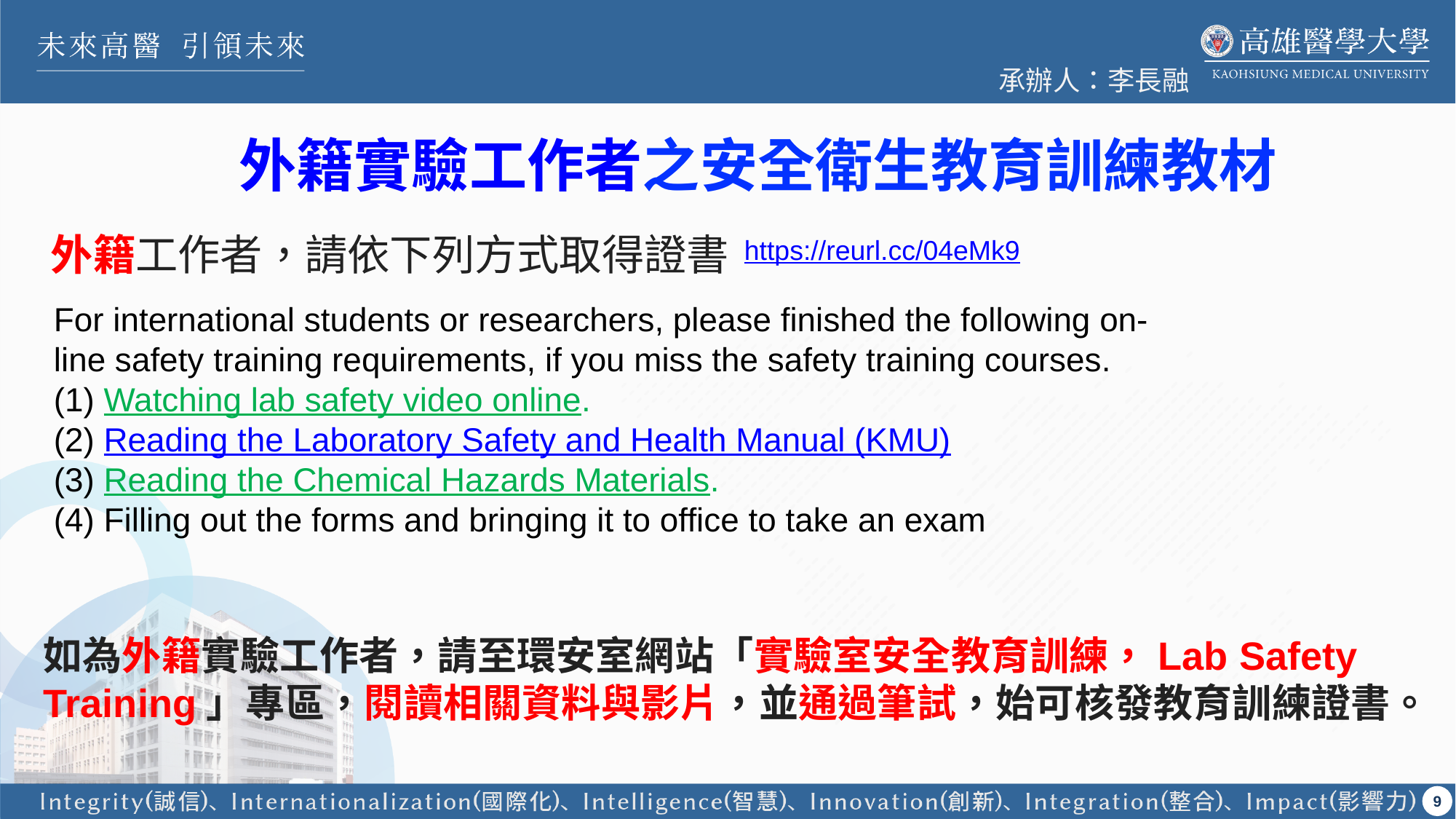

承辦人：李長融
外籍實驗工作者之安全衛生教育訓練教材
        外籍工作者，請依下列方式取得證書
https://reurl.cc/04eMk9
For international students or researchers, please finished the following on-line safety training requirements, if you miss the safety training courses.
(1) Watching lab safety video online.
(2) Reading the Laboratory Safety and Health Manual (KMU)
(3) Reading the Chemical Hazards Materials.
(4) Filling out the forms and bringing it to office to take an exam
如為外籍實驗工作者，請至環安室網站「實驗室安全教育訓練，Lab Safety Training」專區，閱讀相關資料與影片，並通過筆試，始可核發教育訓練證書。